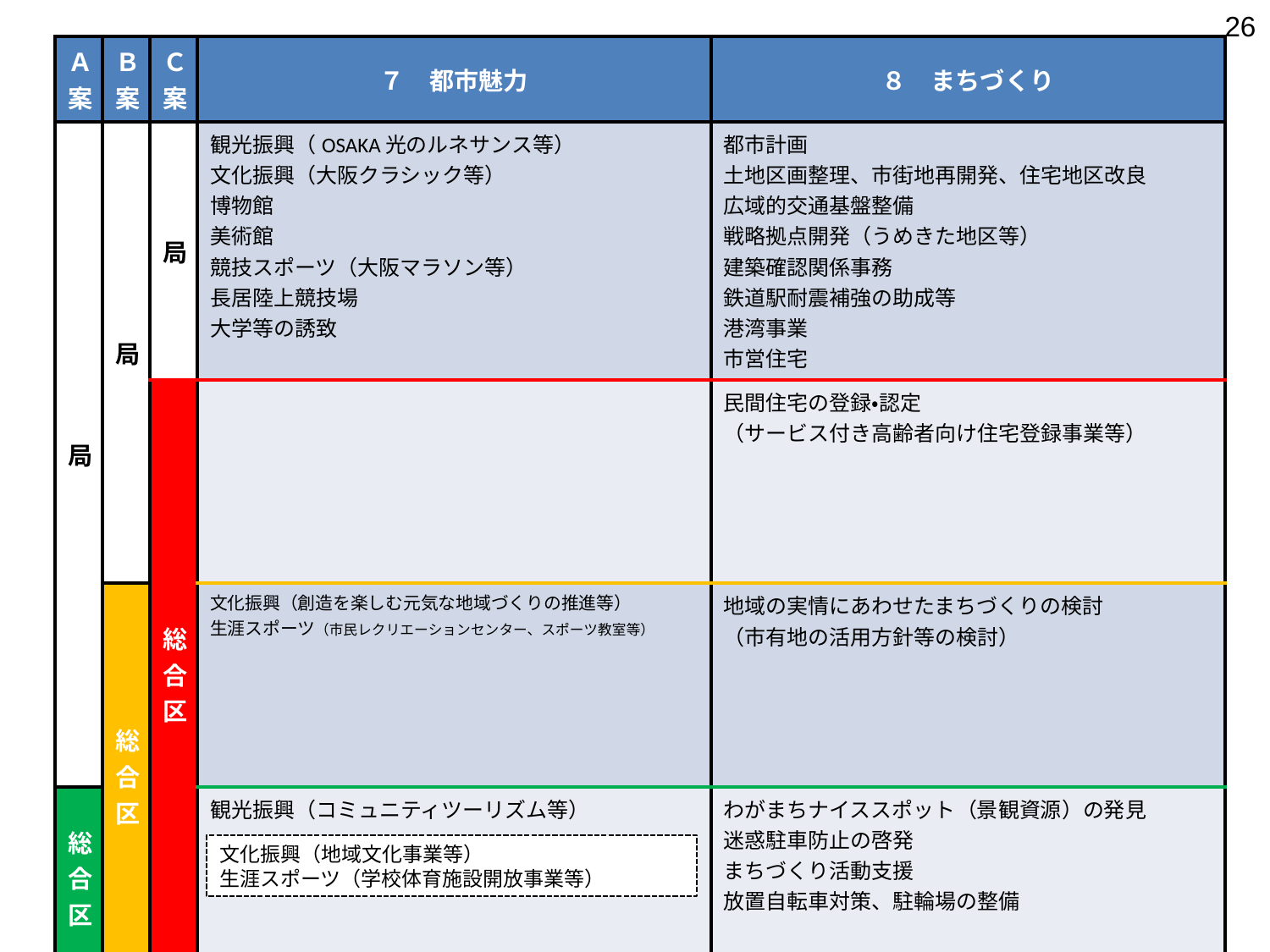

26
| Ａ案 | Ｂ案 | Ｃ案 | ７　都市魅力 | ８　まちづくり |
| --- | --- | --- | --- | --- |
| 局 | 局 | 局 | 観光振興（OSAKA光のルネサンス等） 文化振興（大阪クラシック等） 博物館 美術館 競技スポーツ（大阪マラソン等） 長居陸上競技場 大学等の誘致 | 都市計画 土地区画整理、市街地再開発、住宅地区改良 広域的交通基盤整備 戦略拠点開発（うめきた地区等） 建築確認関係事務 鉄道駅耐震補強の助成等 港湾事業 市営住宅 |
|  |  | 総合区 |  | 民間住宅の登録・認定 （サービス付き高齢者向け住宅登録事業等） |
|  | 総合区 |  | 文化振興（創造を楽しむ元気な地域づくりの推進等） 生涯スポーツ（市民レクリエーションセンター、スポーツ教室等） | 地域の実情にあわせたまちづくりの検討 （市有地の活用方針等の検討） |
| 総合区 |  |  | 観光振興（コミュニティツーリズム等） | わがまちナイススポット（景観資源）の発見 迷惑駐車防止の啓発 まちづくり活動支援 放置自転車対策、駐輪場の整備 |
文化振興（地域文化事業等）
生涯スポーツ（学校体育施設開放事業等）